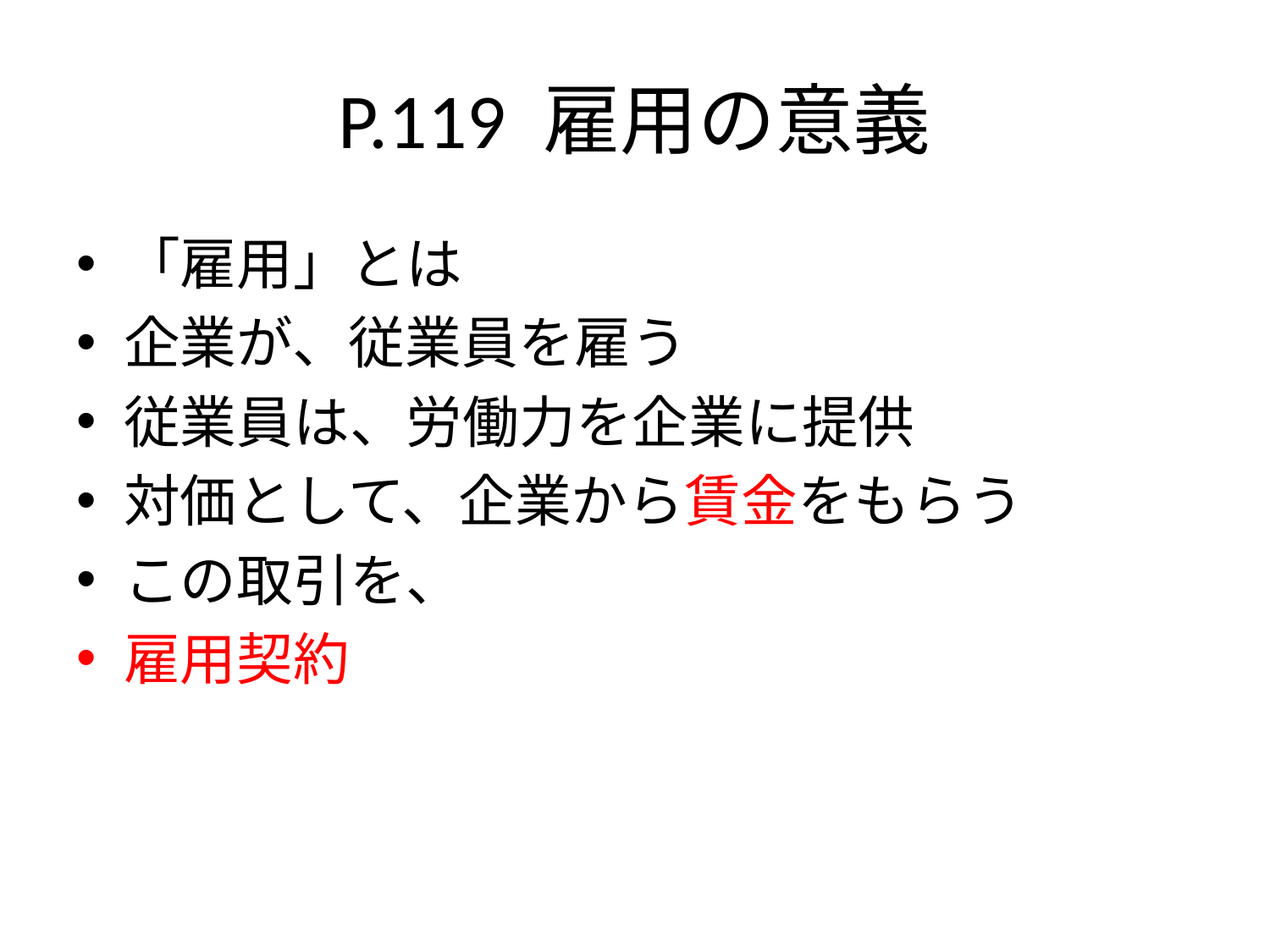

# P.119 雇用の意義
「雇用」とは
企業が、従業員を雇う
従業員は、労働力を企業に提供
対価として、企業から賃金をもらう
この取引を、
雇用契約